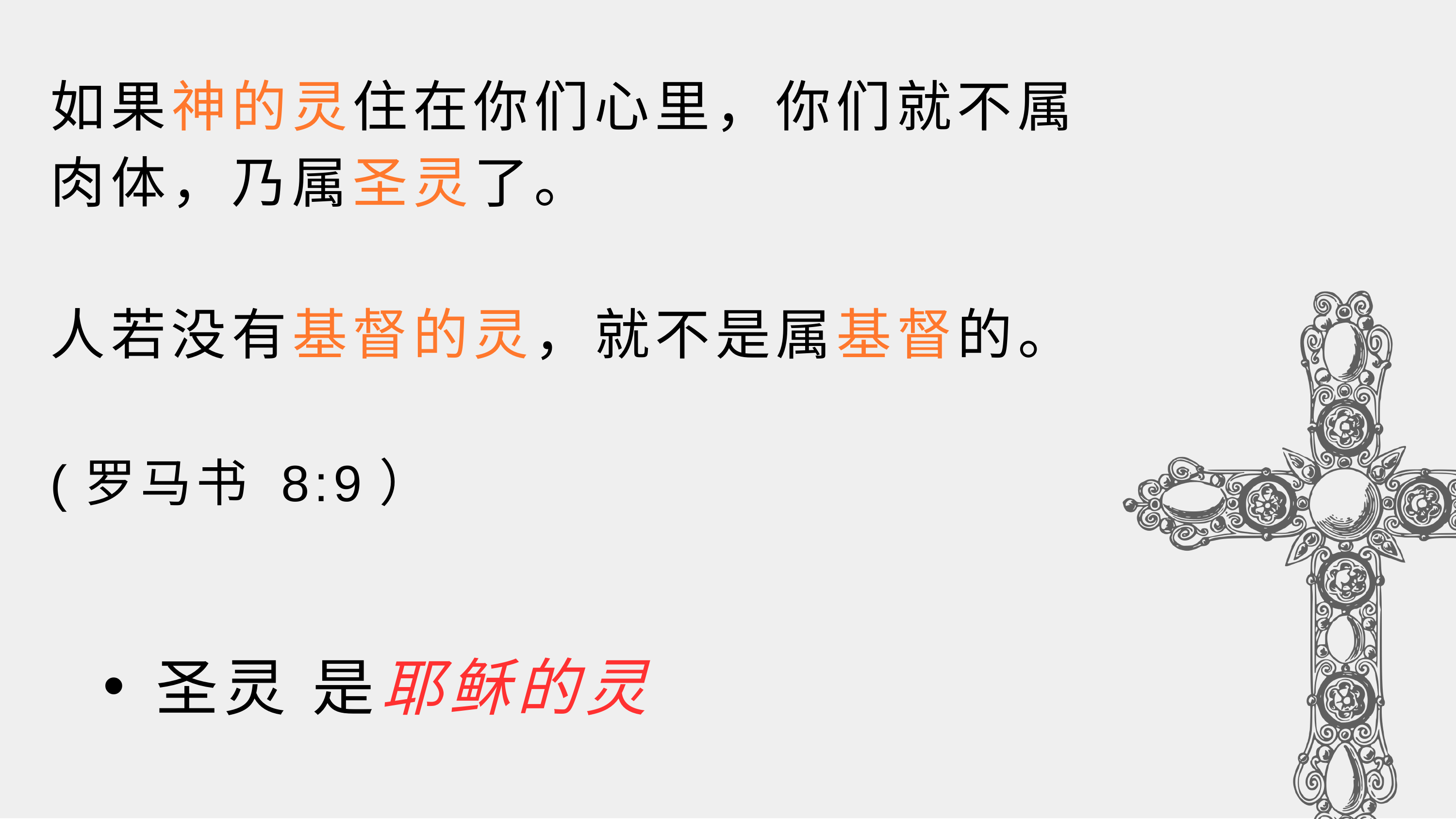

如果神的灵住在你们心里，你们就不属肉体，乃属圣灵了。

人若没有基督的灵，就不是属基督的。

(罗马书 8:9）

圣灵 是耶稣的灵